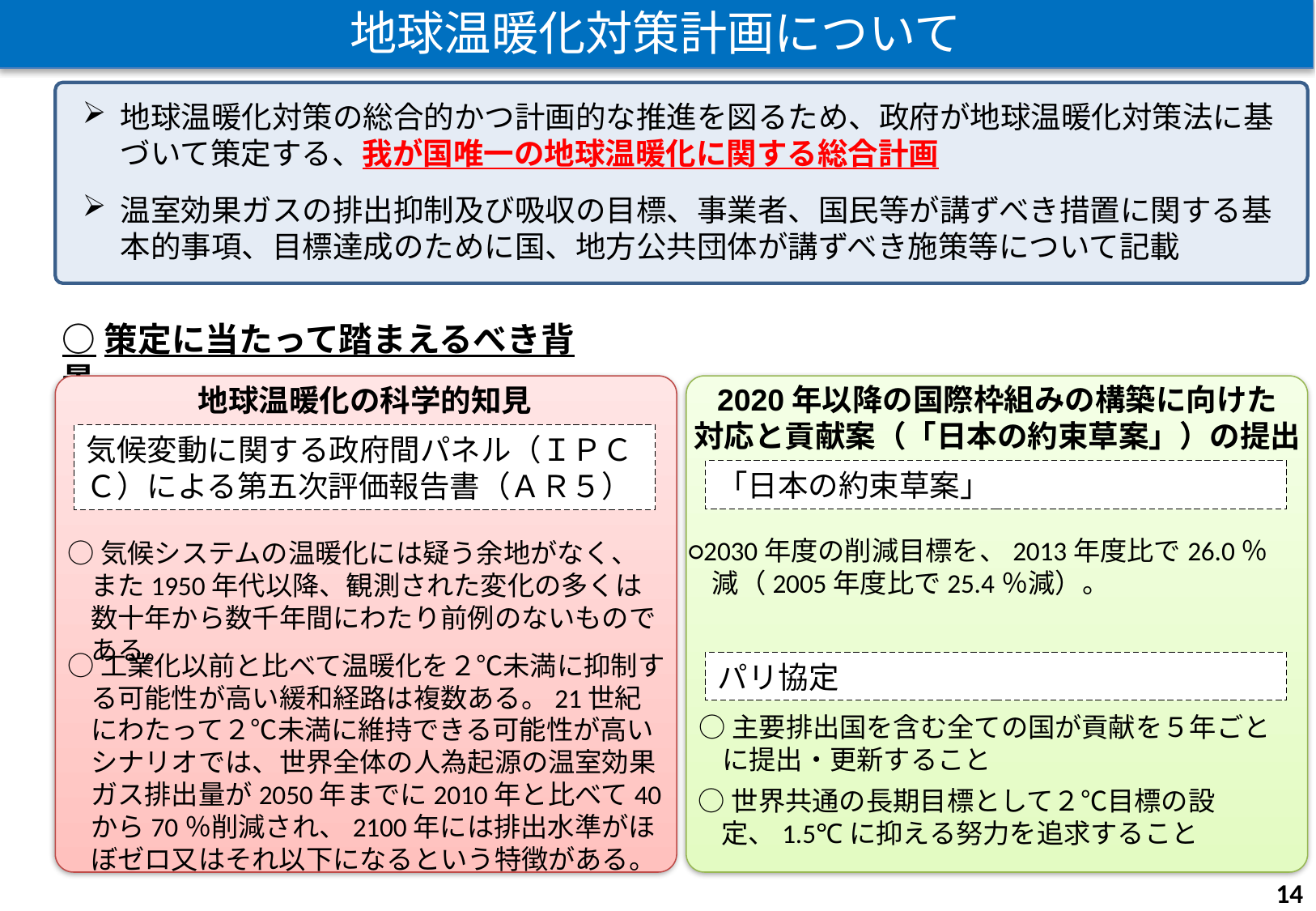

地球温暖化対策計画について

地球温暖化対策の総合的かつ計画的な推進を図るため、政府が地球温暖化対策法に基づいて策定する、我が国唯一の地球温暖化に関する総合計画
温室効果ガスの排出抑制及び吸収の目標、事業者、国民等が講ずべき措置に関する基本的事項、目標達成のために国、地方公共団体が講ずべき施策等について記載
○策定に当たって踏まえるべき背景
2020年以降の国際枠組みの構築に向けた
対応と貢献案（「日本の約束草案」）の提出

地球温暖化の科学的知見

気候変動に関する政府間パネル（ＩＰＣＣ）による第五次評価報告書（ＡＲ５）
「日本の約束草案」
○2030年度の削減目標を、2013年度比で26.0％減（2005年度比で25.4％減）。
○気候システムの温暖化には疑う余地がなく、また1950年代以降、観測された変化の多くは数十年から数千年間にわたり前例のないものである。
○工業化以前と比べて温暖化を２℃未満に抑制する可能性が高い緩和経路は複数ある。21世紀にわたって２℃未満に維持できる可能性が高いシナリオでは、世界全体の人為起源の温室効果ガス排出量が2050年までに2010年と比べて40から70％削減され、2100年には排出水準がほぼゼロ又はそれ以下になるという特徴がある。
パリ協定
○主要排出国を含む全ての国が貢献を５年ごとに提出・更新すること
○世界共通の長期目標として２℃目標の設定、1.5℃に抑える努力を追求すること
14